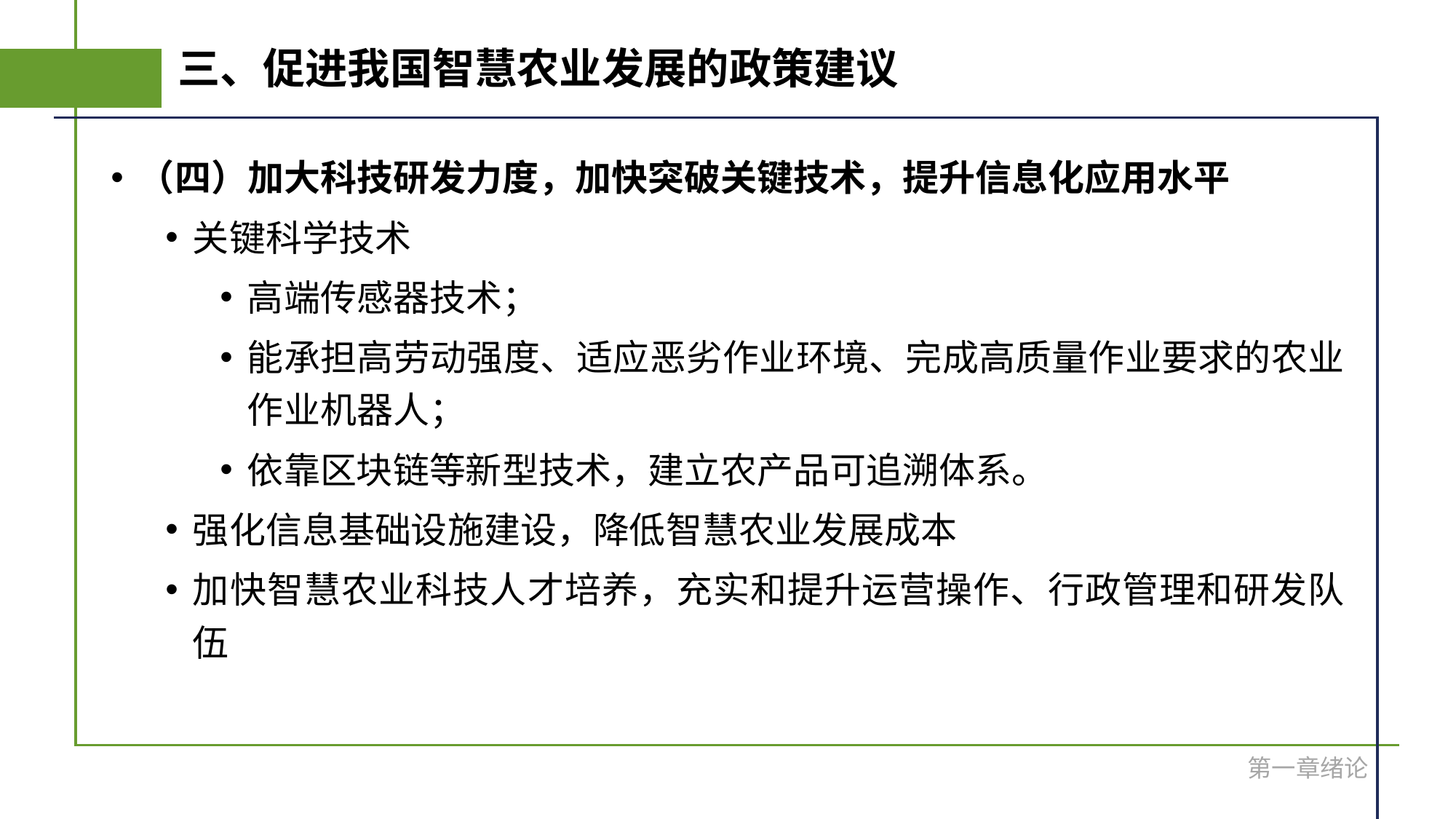

# 三、促进我国智慧农业发展的政策建议
（四）加大科技研发力度，加快突破关键技术，提升信息化应用水平
关键科学技术
高端传感器技术；
能承担高劳动强度、适应恶劣作业环境、完成高质量作业要求的农业作业机器人；
依靠区块链等新型技术，建立农产品可追溯体系。
强化信息基础设施建设，降低智慧农业发展成本
加快智慧农业科技人才培养，充实和提升运营操作、行政管理和研发队伍
第一章绪论